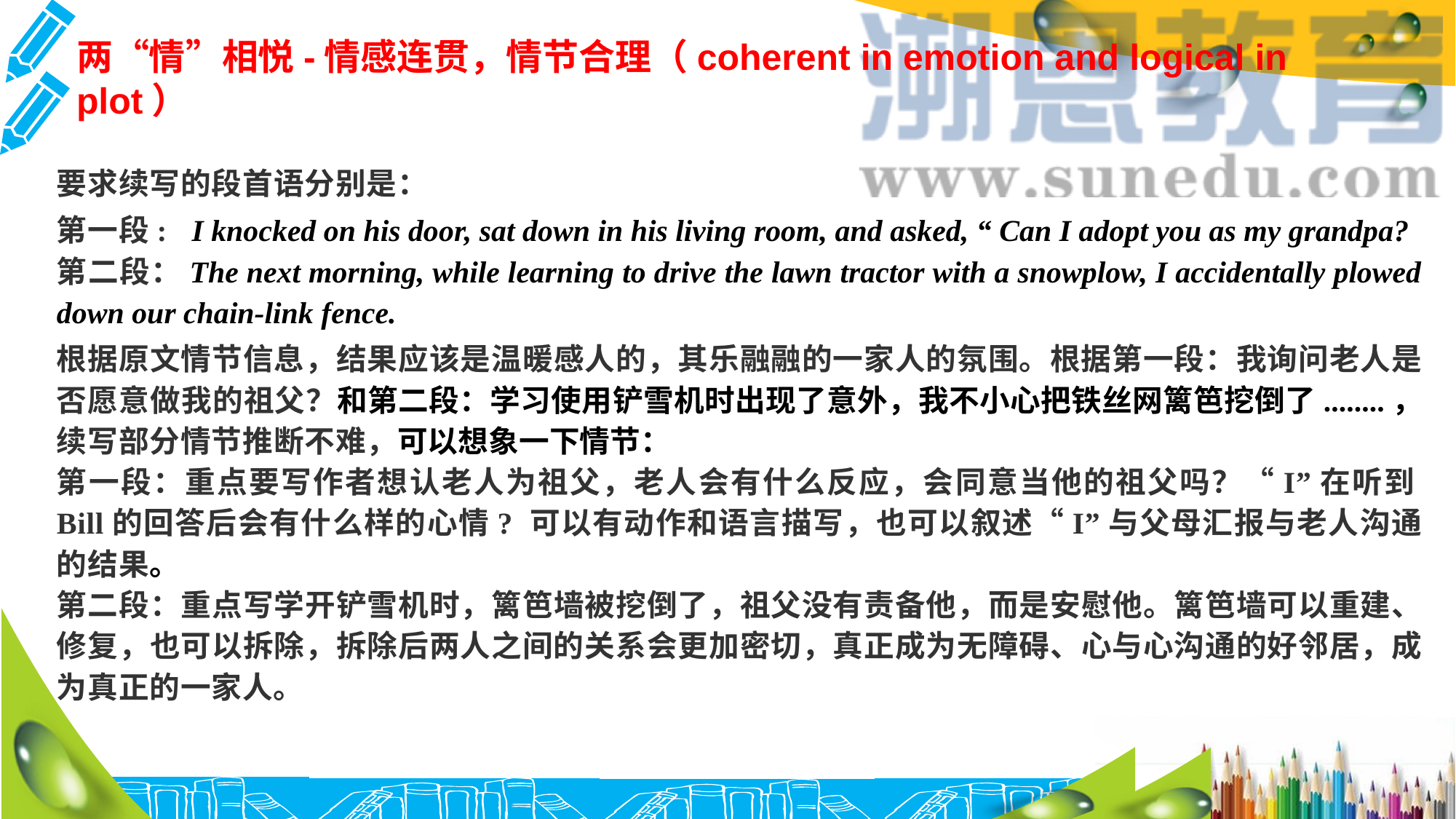

两“情”相悦-情感连贯，情节合理（coherent in emotion and logical in plot）
要求续写的段首语分别是：
第一段:   I knocked on his door, sat down in his living room, and asked, “ Can I adopt you as my grandpa?
第二段：The next morning, while learning to drive the lawn tractor with a snowplow, I accidentally plowed down our chain-link fence.
根据原文情节信息，结果应该是温暖感人的，其乐融融的一家人的氛围。根据第一段：我询问老人是否愿意做我的祖父？和第二段：学习使用铲雪机时出现了意外，我不小心把铁丝网篱笆挖倒了........，续写部分情节推断不难，可以想象一下情节：
第一段：重点要写作者想认老人为祖父，老人会有什么反应，会同意当他的祖父吗？“I”在听到Bill的回答后会有什么样的心情? 可以有动作和语言描写，也可以叙述“I”与父母汇报与老人沟通的结果。
第二段：重点写学开铲雪机时，篱笆墙被挖倒了，祖父没有责备他，而是安慰他。篱笆墙可以重建、修复，也可以拆除，拆除后两人之间的关系会更加密切，真正成为无障碍、心与心沟通的好邻居，成为真正的一家人。